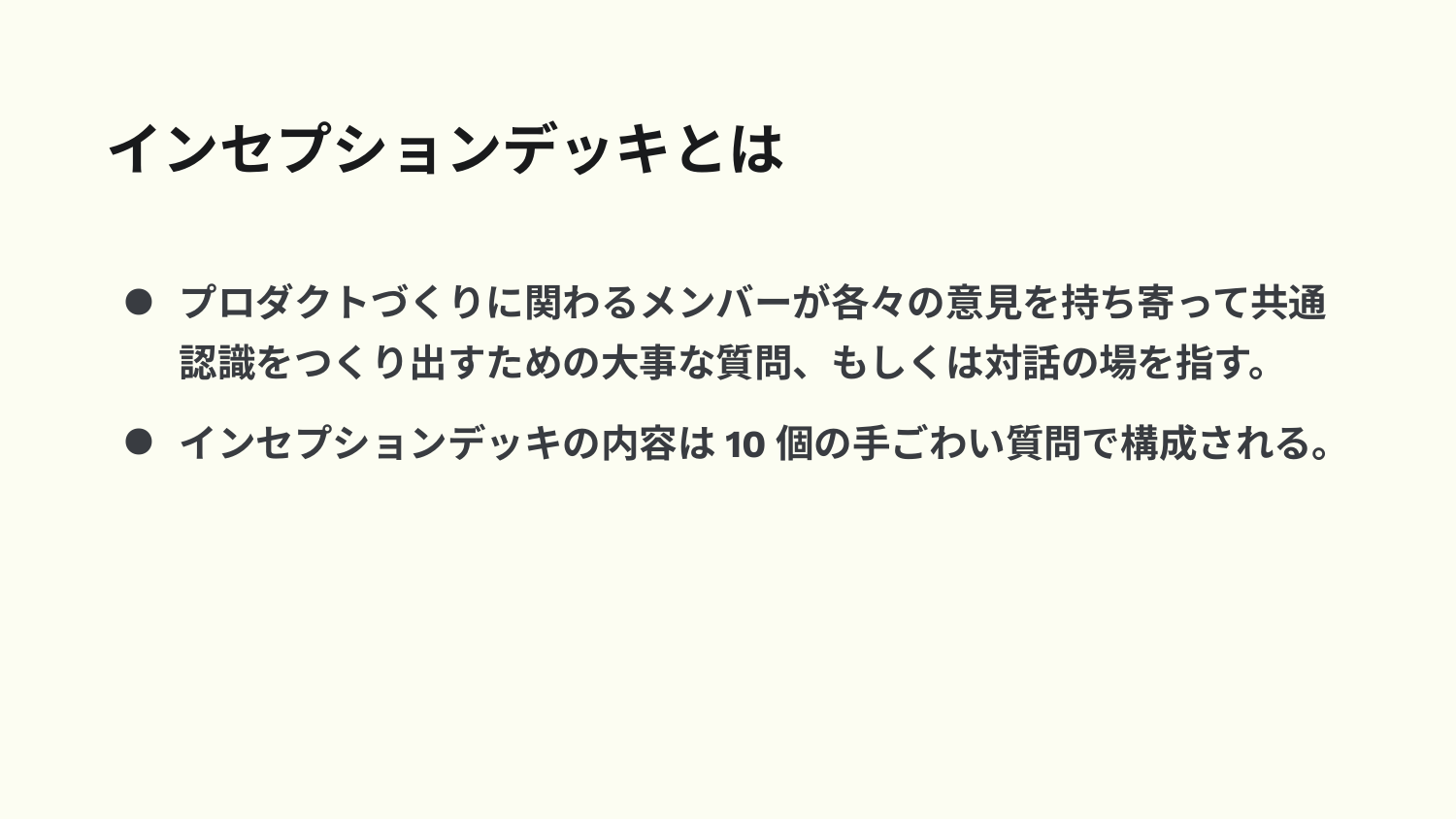

# インセプションデッキとは
プロダクトづくりに関わるメンバーが各々の意見を持ち寄って共通認識をつくり出すための大事な質問、もしくは対話の場を指す。
インセプションデッキの内容は10個の手ごわい質問で構成される。